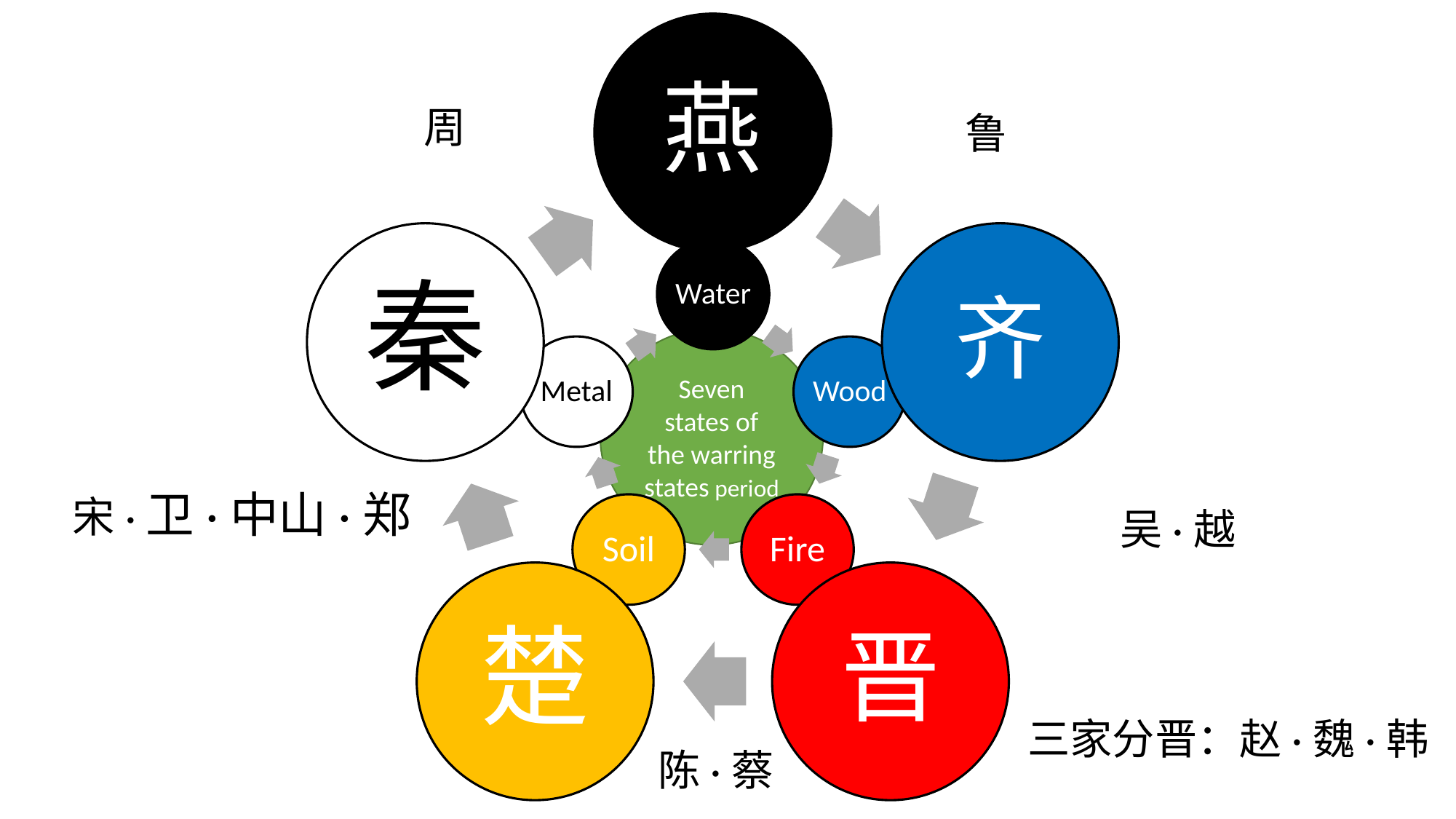

燕

秦
齐

楚
晋

周
鲁
Water

Metal
Wood

Soil
Fire

Seven states of the warring states period
宋·卫·中山·郑
吴·越
三家分晋：赵·魏·韩
陈·蔡